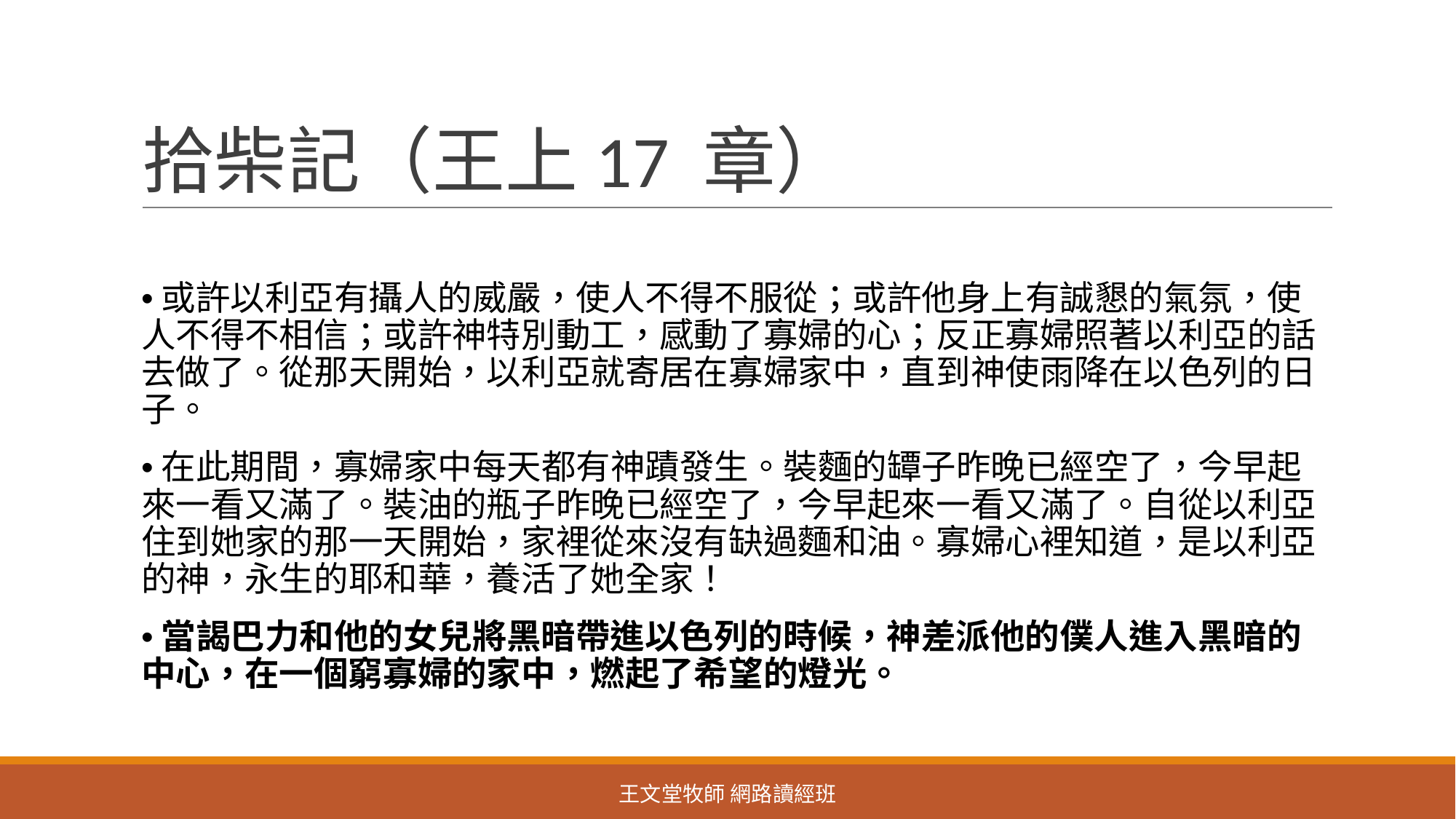

# 拾柴記（王上17 章）

•或許以利亞有攝人的威嚴，使人不得不服從；或許他身上有誠懇的氣氛，使人不得不相信；或許神特別動工，感動了寡婦的心；反正寡婦照著以利亞的話去做了。從那天開始，以利亞就寄居在寡婦家中，直到神使雨降在以色列的日子。
•在此期間，寡婦家中每天都有神蹟發生。裝麵的罈子昨晚已經空了，今早起來一看又滿了。裝油的瓶子昨晚已經空了，今早起來一看又滿了。自從以利亞住到她家的那一天開始，家裡從來沒有缺過麵和油。寡婦心裡知道，是以利亞的神，永生的耶和華，養活了她全家！
•當謁巴力和他的女兒將黑暗帶進以色列的時候，神差派他的僕人進入黑暗的中心，在一個窮寡婦的家中，燃起了希望的燈光。
王文堂牧師 網路讀經班